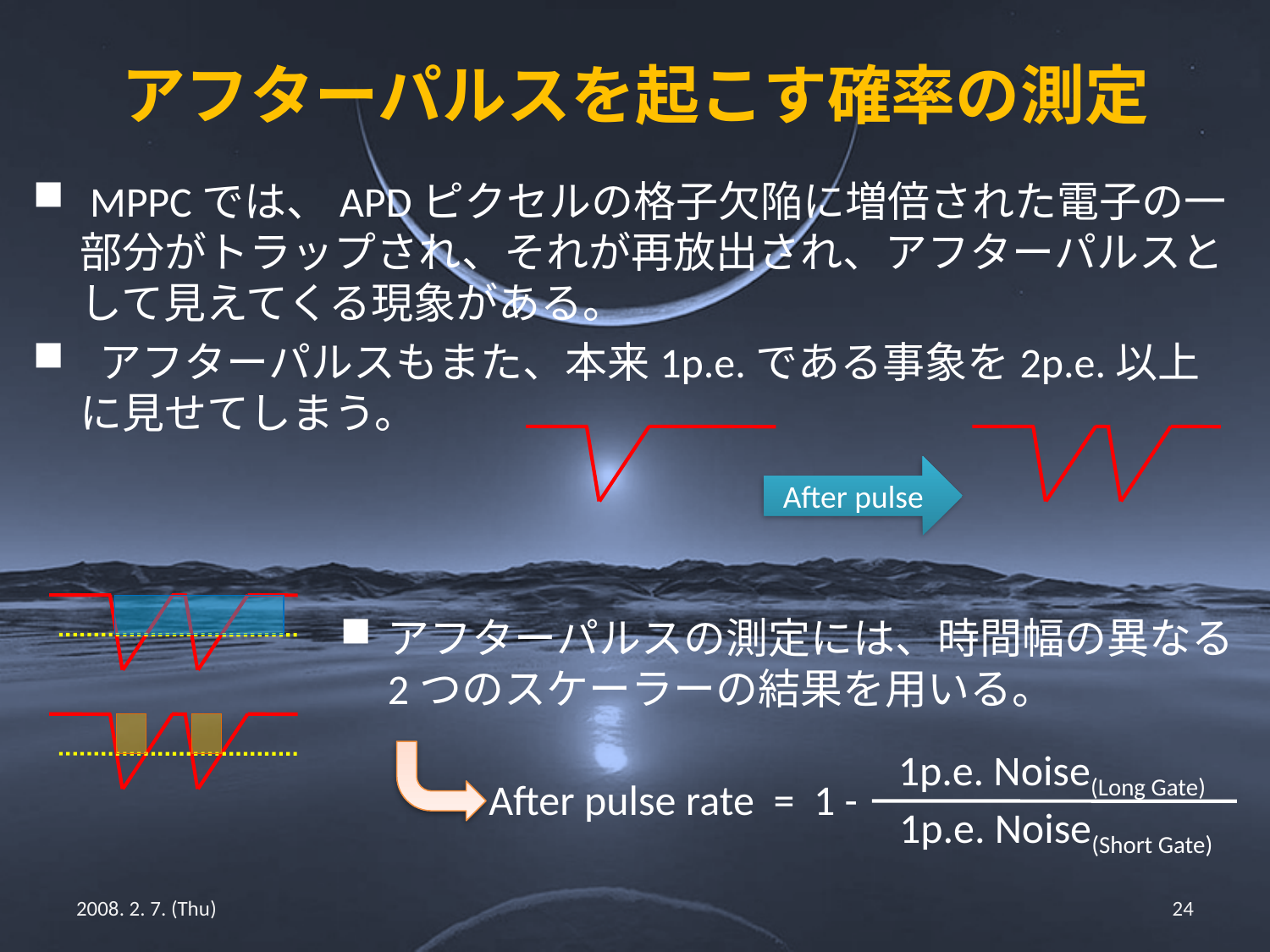

# アフターパルスを起こす確率の測定
 MPPCでは、APDピクセルの格子欠陥に増倍された電子の一部分がトラップされ、それが再放出され、アフターパルスとして見えてくる現象がある。
 アフターパルスもまた、本来1p.e.である事象を2p.e.以上に見せてしまう。
After pulse

アフターパルスの測定には、時間幅の異なる2つのスケーラーの結果を用いる。

1p.e. Noise(Long Gate)
After pulse rate  =  1 -
1p.e. Noise(Short Gate)

2008. 2. 7. (Thu)
24